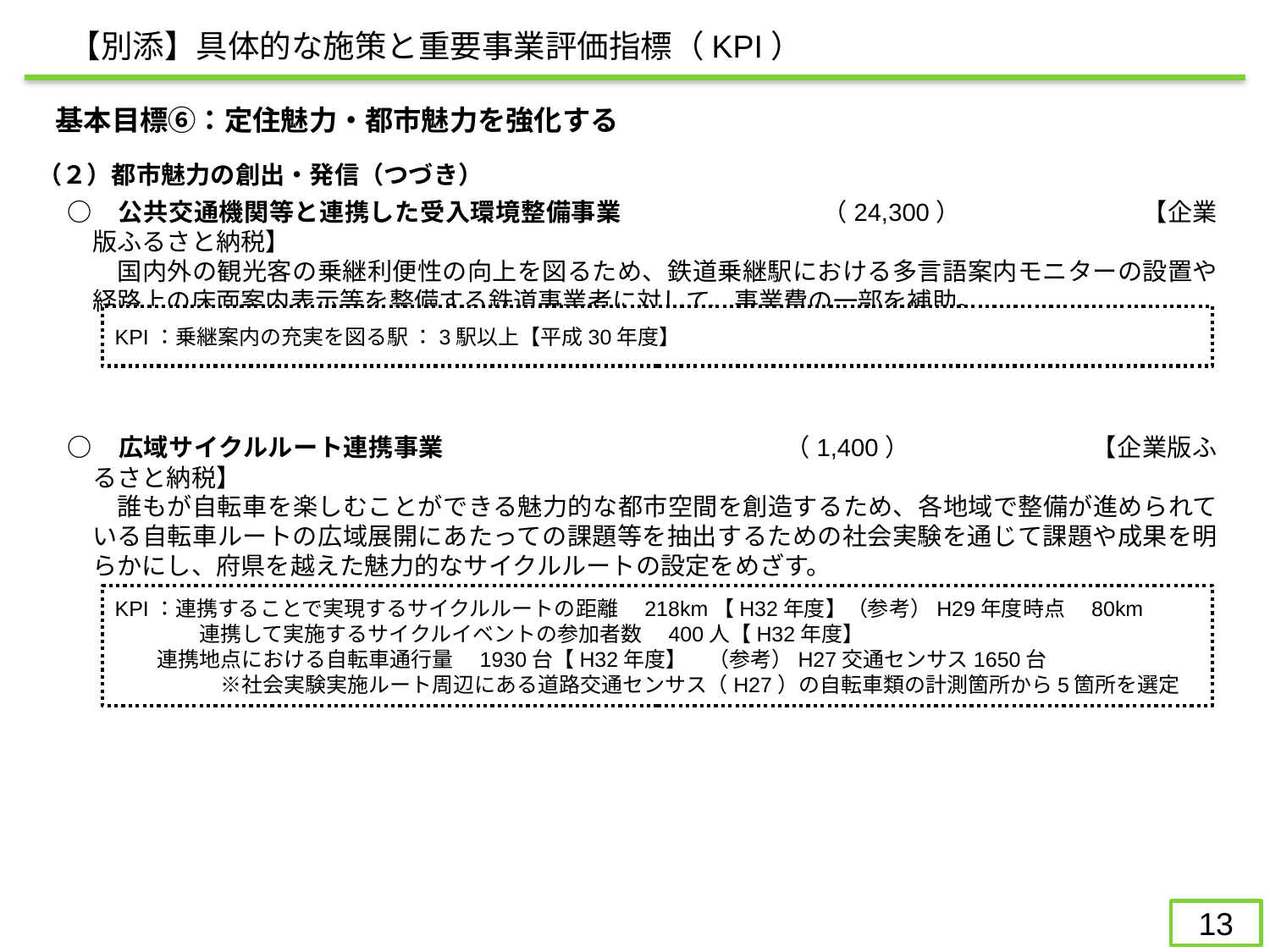

【別添】具体的な施策と重要事業評価指標（KPI）
　基本目標⑥：定住魅力・都市魅力を強化する
（２）都市魅力の創出・発信（つづき）
○	　公共交通機関等と連携した受入環境整備事業　　　　　　　　（24,300）　　　　　　　 【企業版ふるさと納税】
　　国内外の観光客の乗継利便性の向上を図るため、鉄道乗継駅における多言語案内モニターの設置や経路上の床面案内表示等を整備する鉄道事業者に対して、事業費の一部を補助。
KPI：乗継案内の充実を図る駅 ：3駅以上【平成30年度】
○	　広域サイクルルート連携事業			　　（1,400）　　　　　　　 【企業版ふるさと納税】
　　誰もが自転車を楽しむことができる魅力的な都市空間を創造するため、各地域で整備が進められている自転車ルートの広域展開にあたっての課題等を抽出するための社会実験を通じて課題や成果を明らかにし、府県を越えた魅力的なサイクルルートの設定をめざす。
KPI：連携することで実現するサイクルルートの距離　218km【H32年度】（参考）H29年度時点　80km
　　　　連携して実施するサイクルイベントの参加者数　400人【H32年度】
        連携地点における自転車通行量　1930台【H32年度】　（参考）H27交通センサス1650台
　　　　　※社会実験実施ルート周辺にある道路交通センサス（H27）の自転車類の計測箇所から5箇所を選定
13